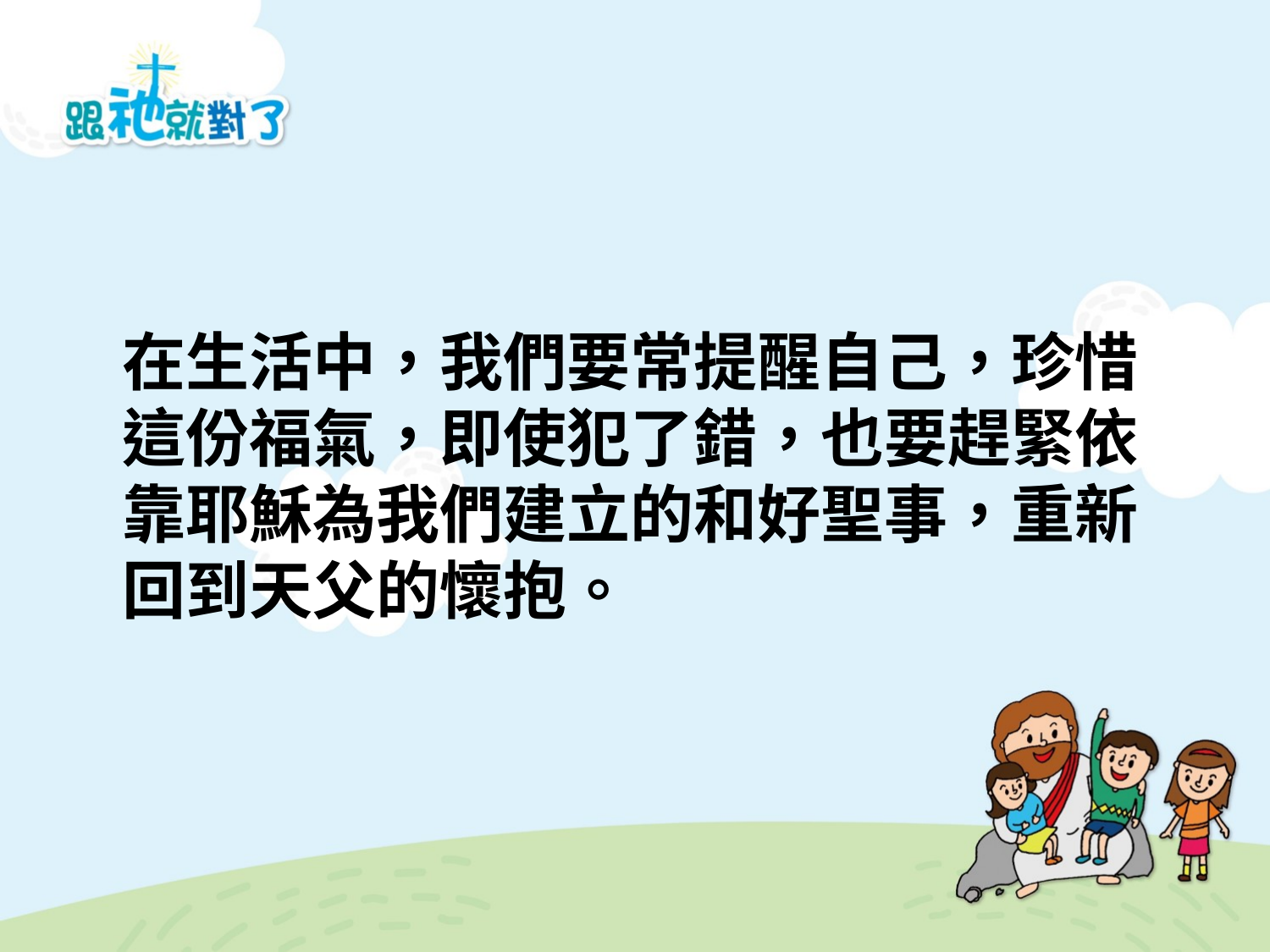

在生活中，我們要常提醒自己，珍惜這份福氣，即使犯了錯，也要趕緊依靠耶穌為我們建立的和好聖事，重新回到天父的懷抱。